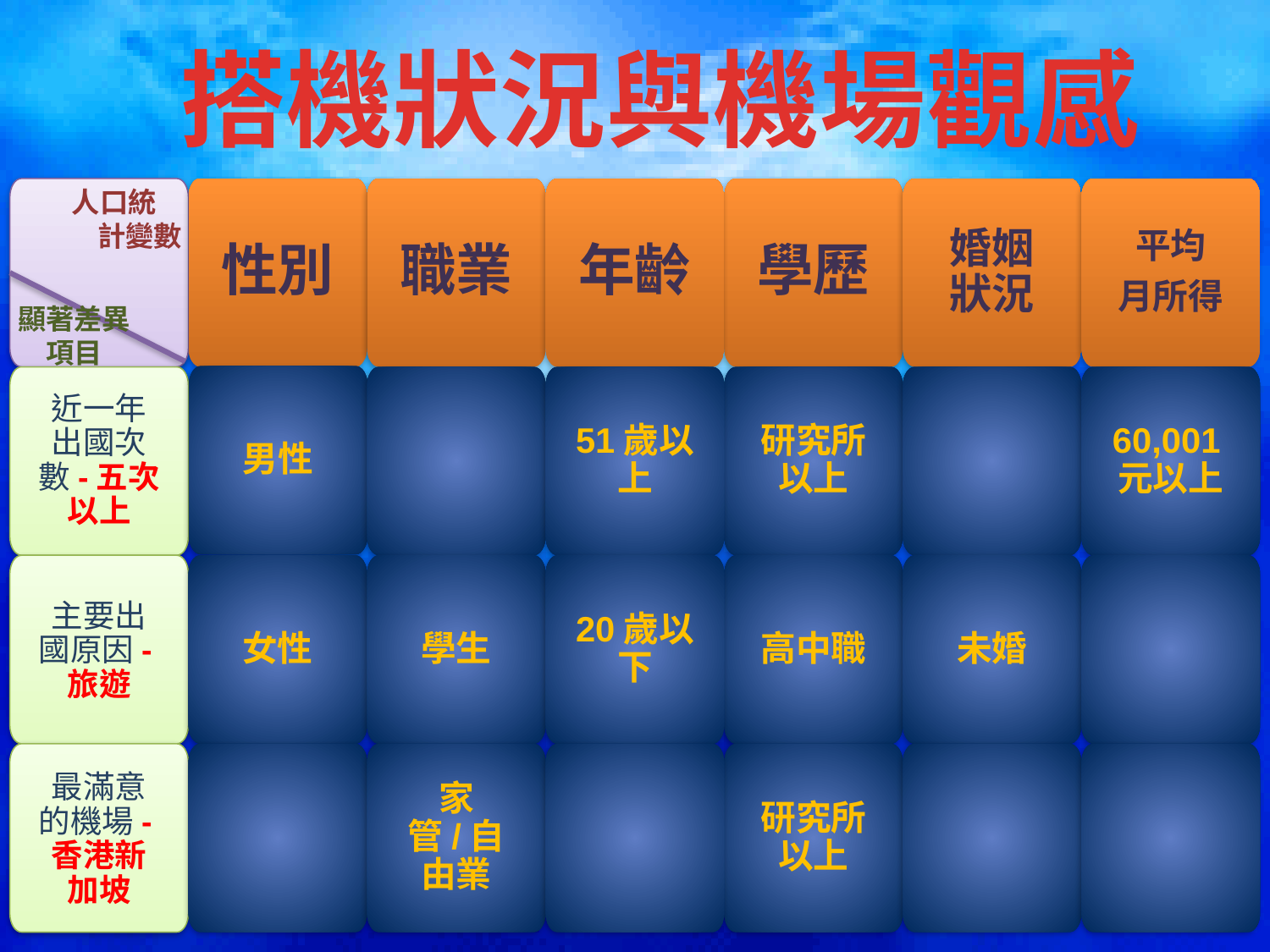

搭機狀況與機場觀感

人口統
   計變數
性別
職業
年齡
學歷
婚姻狀況
平均
月所得
顯著差異項目
男性
近一年出國次數-五次以上
男性

51歲以上
研究所以上

60,001元以上
女性
學生
20歲以下
高中職
未婚

家管/自由業

研究所以上

51歲以上
研究所以上

60,001元以上

主要出國原因-旅遊

女性
學生
20歲以下
高中職
未婚

最滿意的機場-香港新加坡

家管/自由業

研究所以上